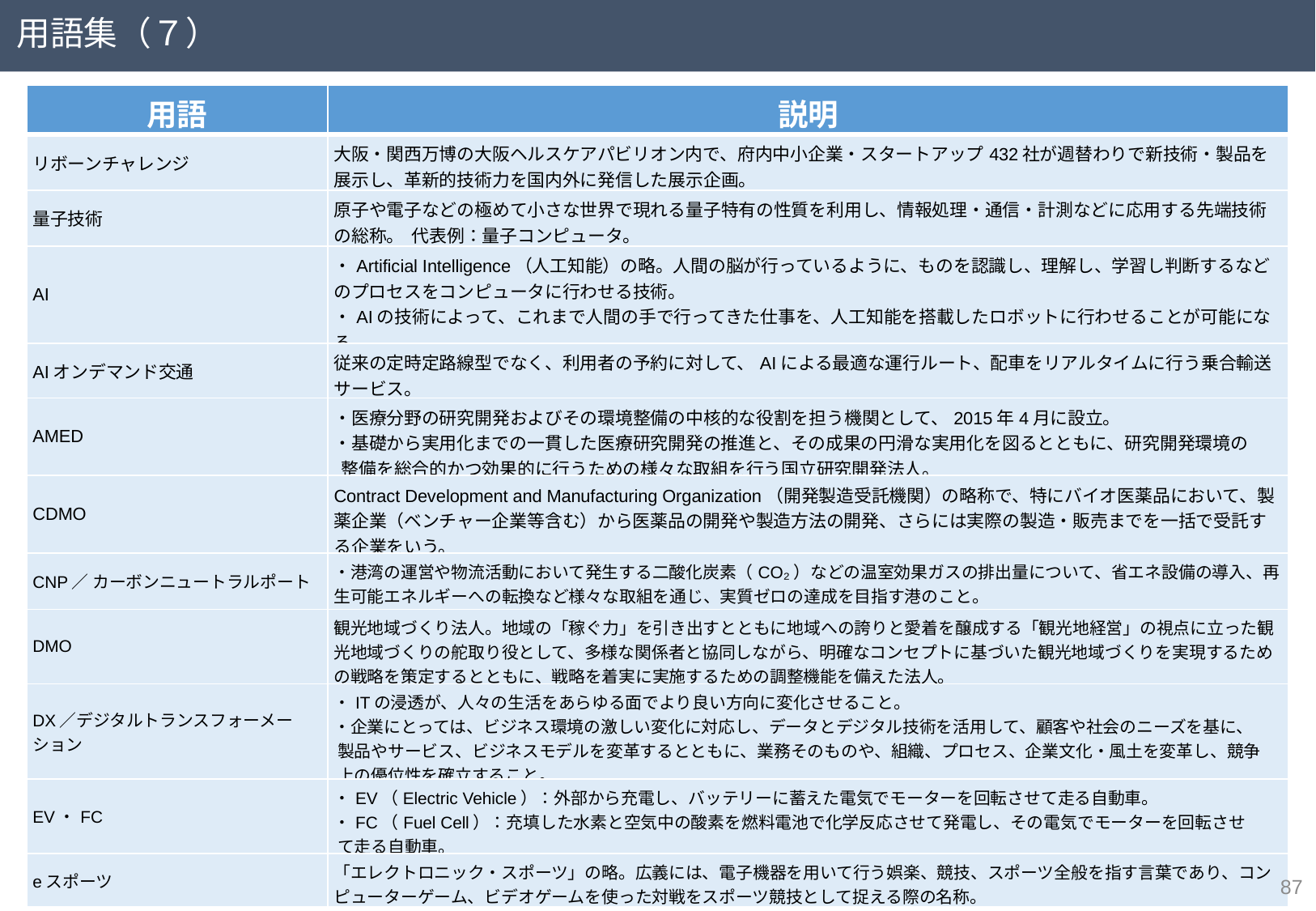

用語集（７）
| 用語 | 説明 |
| --- | --- |
| リボーンチャレンジ | 大阪・関西万博の大阪ヘルスケアパビリオン内で、府内中小企業・スタートアップ432社が週替わりで新技術・製品を展示し、革新的技術力を国内外に発信した展示企画。 |
| 量子技術 | 原子や電子などの極めて小さな世界で現れる量子特有の性質を利用し、情報処理・通信・計測などに応用する先端技術の総称。 代表例：量子コンピュータ。 |
| AI | ・Artificial Intelligence（人工知能）の略。人間の脳が行っているように、ものを認識し、理解し、学習し判断するなどのプロセスをコンピュータに行わせる技術。 ・AIの技術によって、これまで人間の手で行ってきた仕事を、人工知能を搭載したロボットに行わせることが可能になる |
| AIオンデマンド交通 | 従来の定時定路線型でなく、利用者の予約に対して、AIによる最適な運行ルート、配車をリアルタイムに行う乗合輸送サービス。 |
| AMED | ・医療分野の研究開発およびその環境整備の中核的な役割を担う機関として、2015年4月に設立。 ・基礎から実用化までの一貫した医療研究開発の推進と、その成果の円滑な実用化を図るとともに、研究開発環境の 整備を総合的かつ効果的に行うための様々な取組を行う国立研究開発法人。 |
| CDMO | Contract Development and Manufacturing Organization（開発製造受託機関）の略称で、​特にバイオ医薬品において、製薬企業（ベンチャー企業等含む）から医薬品の開発や製造方法の開発、さらには実際の製造・販売までを一括で受託する企業をいう。​ |
| CNP／ カーボンニュートラルポート | ・港湾の運営や物流活動において発生する二酸化炭素（CO₂）などの温室効果ガスの排出量について、省エネ設備の導入、再生可能エネルギーへの転換など様々な取組を通じ、実質ゼロの達成を目指す港のこと。 |
| DMO | 観光地域づくり法人。地域の「稼ぐ力」を引き出すとともに地域への誇りと愛着を醸成する「観光地経営」の視点に立った観光地域づくりの舵取り役として、多様な関係者と協同しながら、明確なコンセプトに基づいた観光地域づくりを実現するための戦略を策定するとともに、戦略を着実に実施するための調整機能を備えた法⼈。 |
| DX／デジタルトランスフォーメーション | ・ITの浸透が、人々の生活をあらゆる面でより良い方向に変化させること。 ・企業にとっては、ビジネス環境の激しい変化に対応し、データとデジタル技術を活用して、顧客や社会のニーズを基に、 製品やサービス、ビジネスモデルを変革するとともに、業務そのものや、組織、プロセス、企業文化・風土を変革し、競争 上の優位性を確立すること。 |
| EV・FC | ・EV（Electric Vehicle）：外部から充電し、バッテリーに蓄えた電気でモーターを回転させて走る自動車。 ・FC（Fuel Cell）：充填した水素と空気中の酸素を燃料電池で化学反応させて発電し、その電気でモーターを回転させ て走る自動車。 |
| eスポーツ | 「エレクトロニック・スポーツ」の略。広義には、電子機器を用いて行う娯楽、競技、スポーツ全般を指す言葉であり、コンピューターゲーム、ビデオゲームを使った対戦をスポーツ競技として捉える際の名称。 |
87